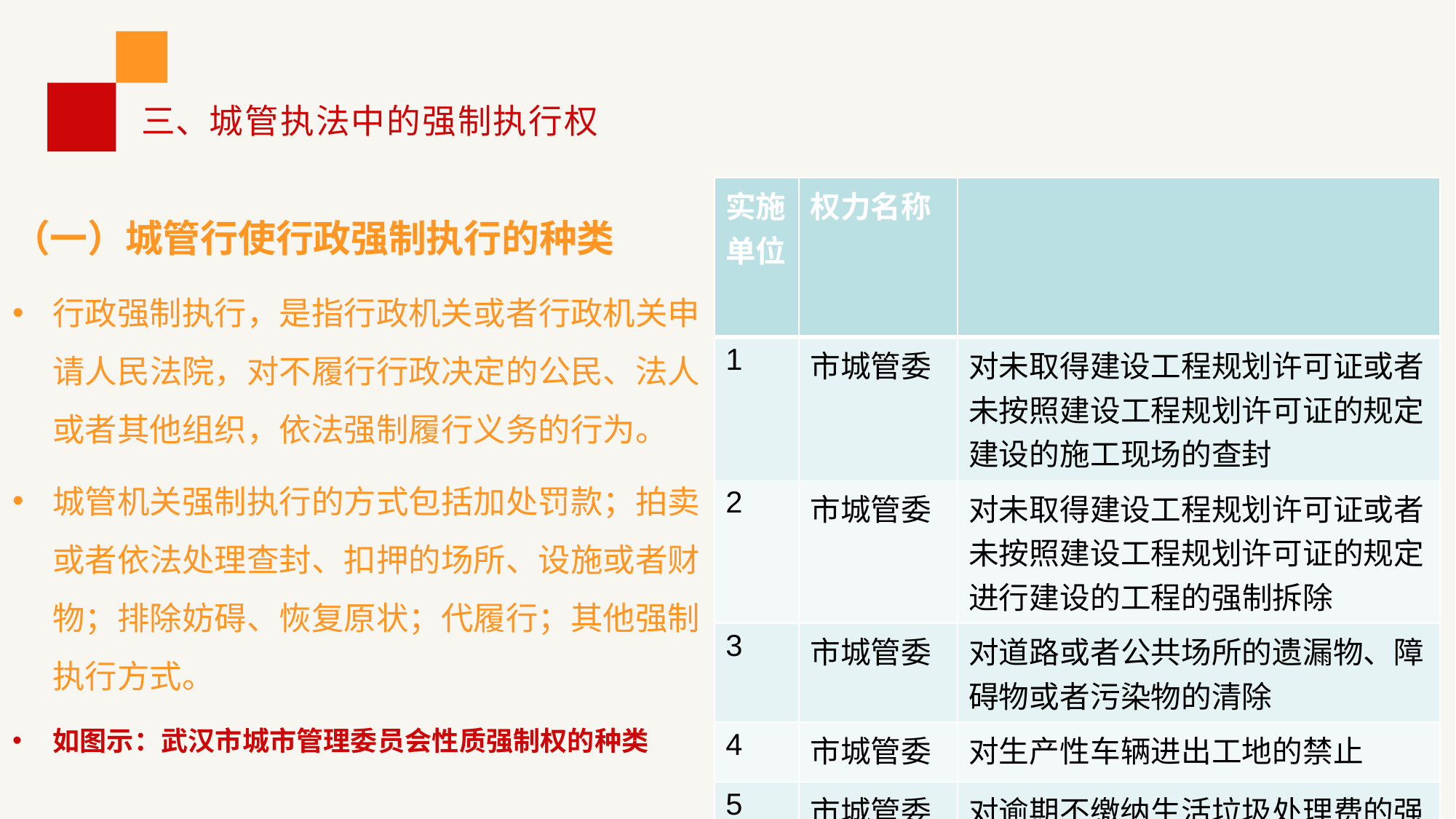

# 三、城管执法中的强制执行权
（一）城管行使行政强制执行的种类
行政强制执行，是指行政机关或者行政机关申请人民法院，对不履行行政决定的公民、法人或者其他组织，依法强制履行义务的行为。
城管机关强制执行的方式包括加处罚款；拍卖或者依法处理查封、扣押的场所、设施或者财物；排除妨碍、恢复原状；代履行；其他强制执行方式。
如图示：武汉市城市管理委员会性质强制权的种类

| 实施单位 | 权力名称 |  |
| --- | --- | --- |
| 1 | 市城管委 | 对未取得建设工程规划许可证或者未按照建设工程规划许可证的规定建设的施工现场的查封 |
| 2 | 市城管委 | 对未取得建设工程规划许可证或者未按照建设工程规划许可证的规定进行建设的工程的强制拆除 |
| 3 | 市城管委 | 对道路或者公共场所的遗漏物、障碍物或者污染物的清除 |
| 4 | 市城管委 | 对生产性车辆进出工地的禁止 |
| 5 | 市城管委 | 对逾期不缴纳生活垃圾处理费的强制 |